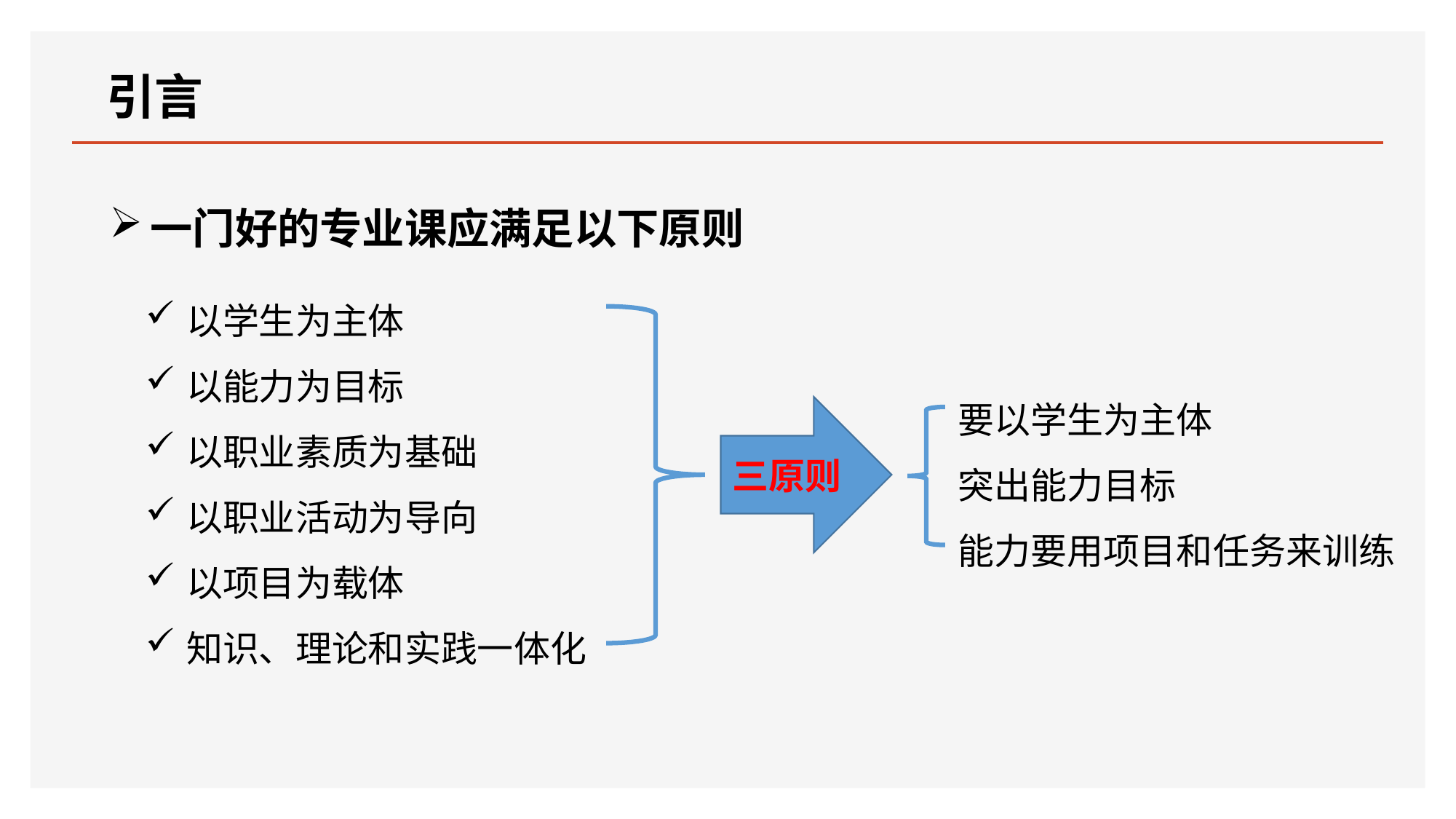

引言
一门好的专业课应满足以下原则
以学生为主体
以能力为目标
以职业素质为基础
以职业活动为导向
以项目为载体
知识、理论和实践一体化

要以学生为主体
突出能力目标
能力要用项目和任务来训练
三原则